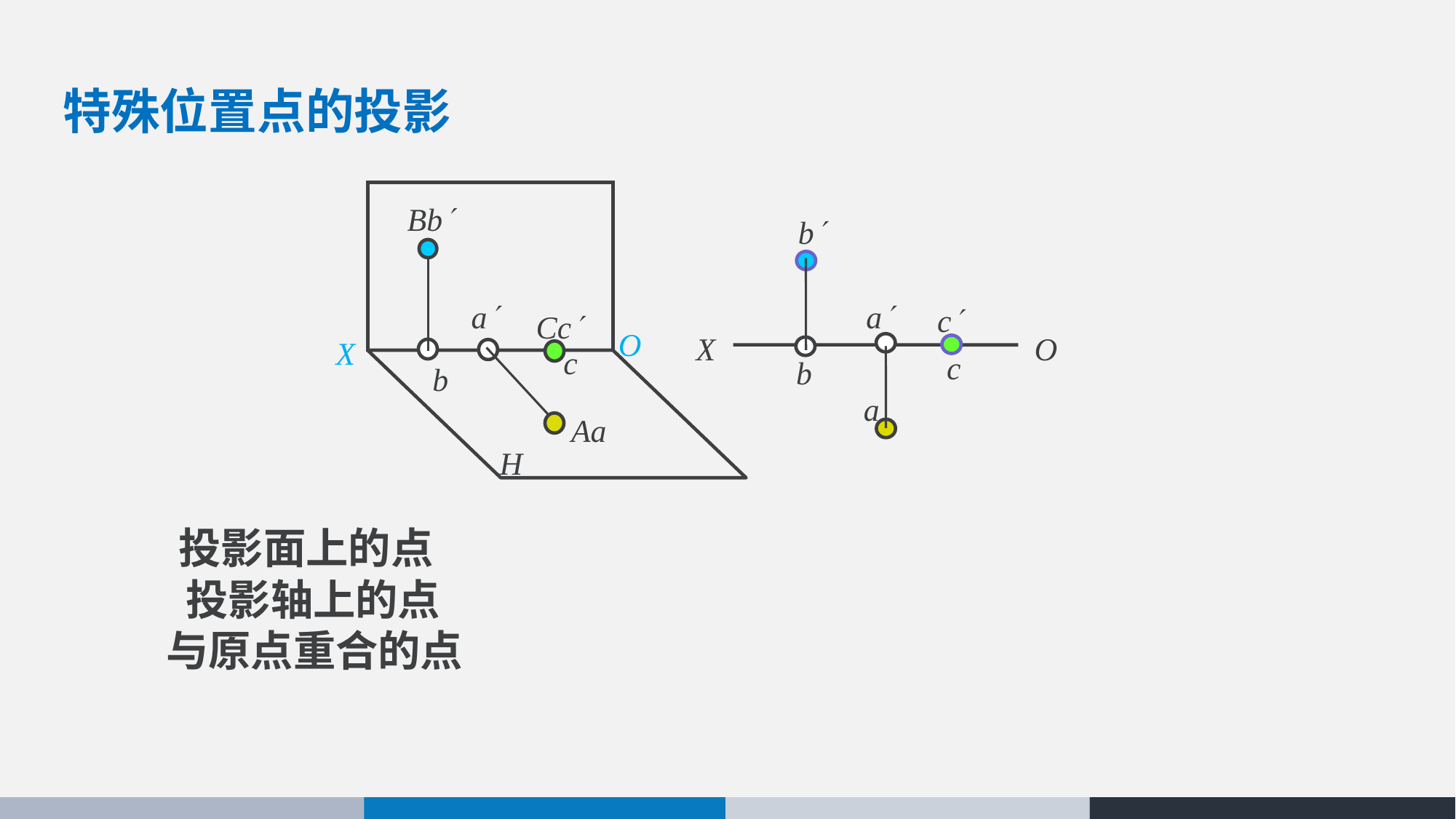

特殊位置点的投影

Bb′

b′
b

b
a′

a

a′

c′
c

Cc′
c

O
O
X
X

Aa

H
 投影面上的点
 投影轴上的点
与原点重合的点